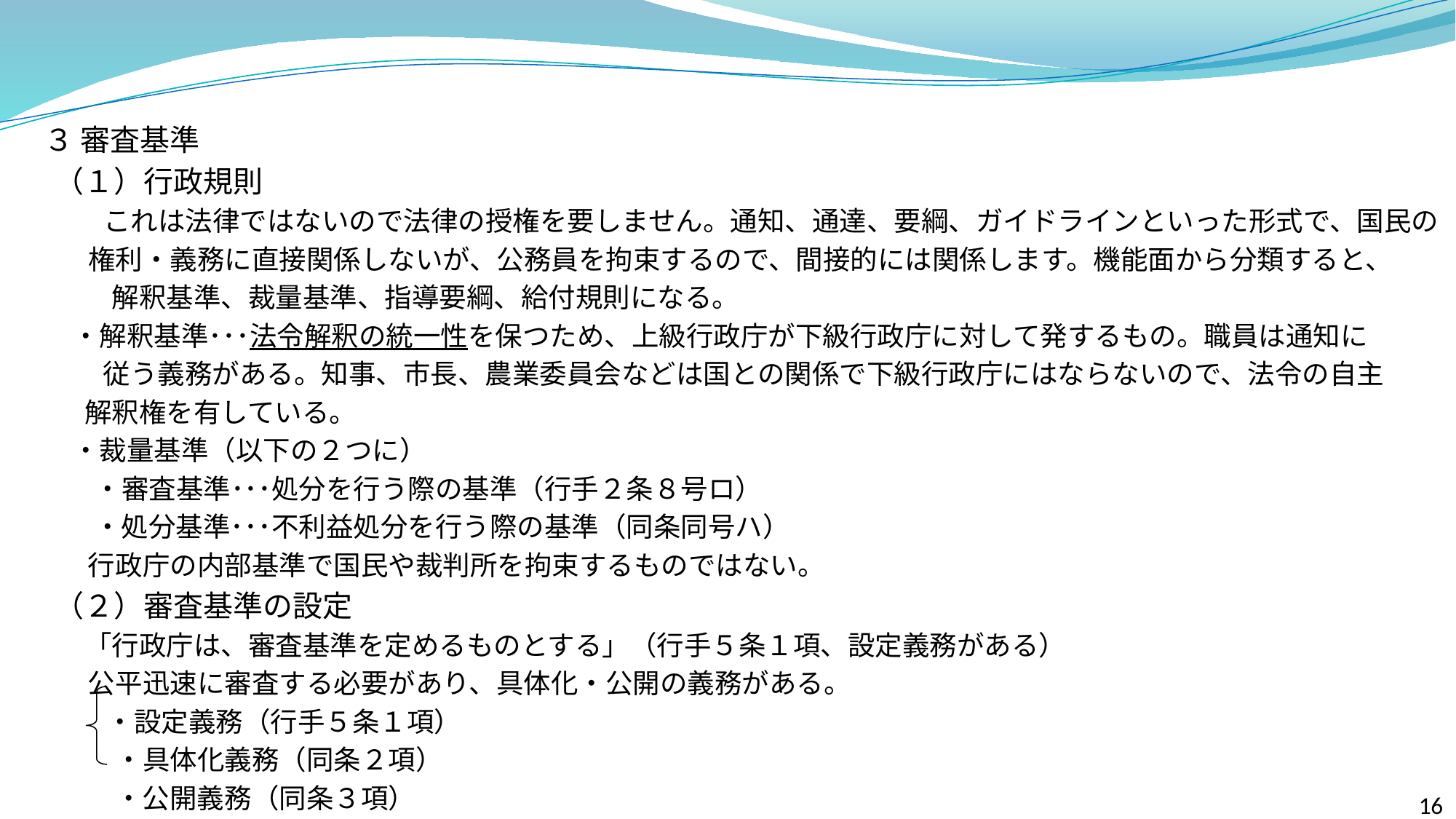

３ 審査基準
　 （１）行政規則
　　　  これは法律ではないので法律の授権を要しません。通知、通達、要綱、ガイドラインといった形式で、国民の
　       権利・義務に直接関係しないが、公務員を拘束するので、間接的には関係します。機能面から分類すると、
　　　  解釈基準、裁量基準、指導要綱、給付規則になる。
        ・解釈基準･･･法令解釈の統一性を保つため、上級行政庁が下級行政庁に対して発するもの。職員は通知に
　　     従う義務がある。知事、市長、農業委員会などは国との関係で下級行政庁にはならないので、法令の自主
          解釈権を有している。
        ・裁量基準（以下の２つに）
　        ・審査基準･･･処分を行う際の基準（行手２条８号ロ）
　        ・処分基準･･･不利益処分を行う際の基準（同条同号ハ）
　       行政庁の内部基準で国民や裁判所を拘束するものではない。
　 （２）審査基準の設定
          「行政庁は、審査基準を定めるものとする」（行手５条１項、設定義務がある）
　       公平迅速に審査する必要があり、具体化・公開の義務がある。
　          ・設定義務（行手５条１項）
　      　 ・具体化義務（同条２項）
　　       ・公開義務（同条３項）

16